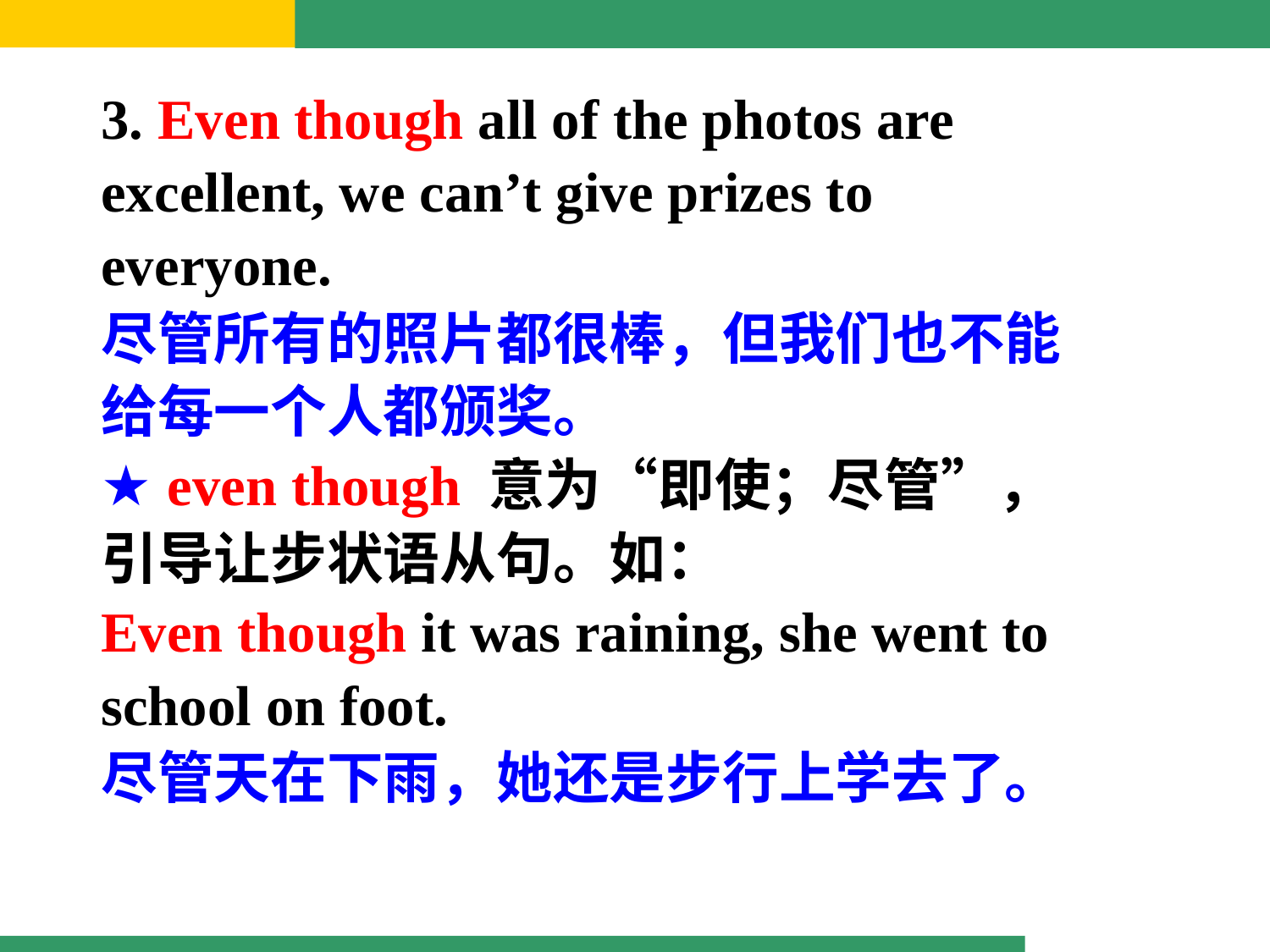

3. Even though all of the photos are
excellent, we can’t give prizes to
everyone.
尽管所有的照片都很棒，但我们也不能
给每一个人都颁奖。
★ even though 意为“即使；尽管”，
引导让步状语从句。如：
Even though it was raining, she went to
school on foot.
尽管天在下雨，她还是步行上学去了。